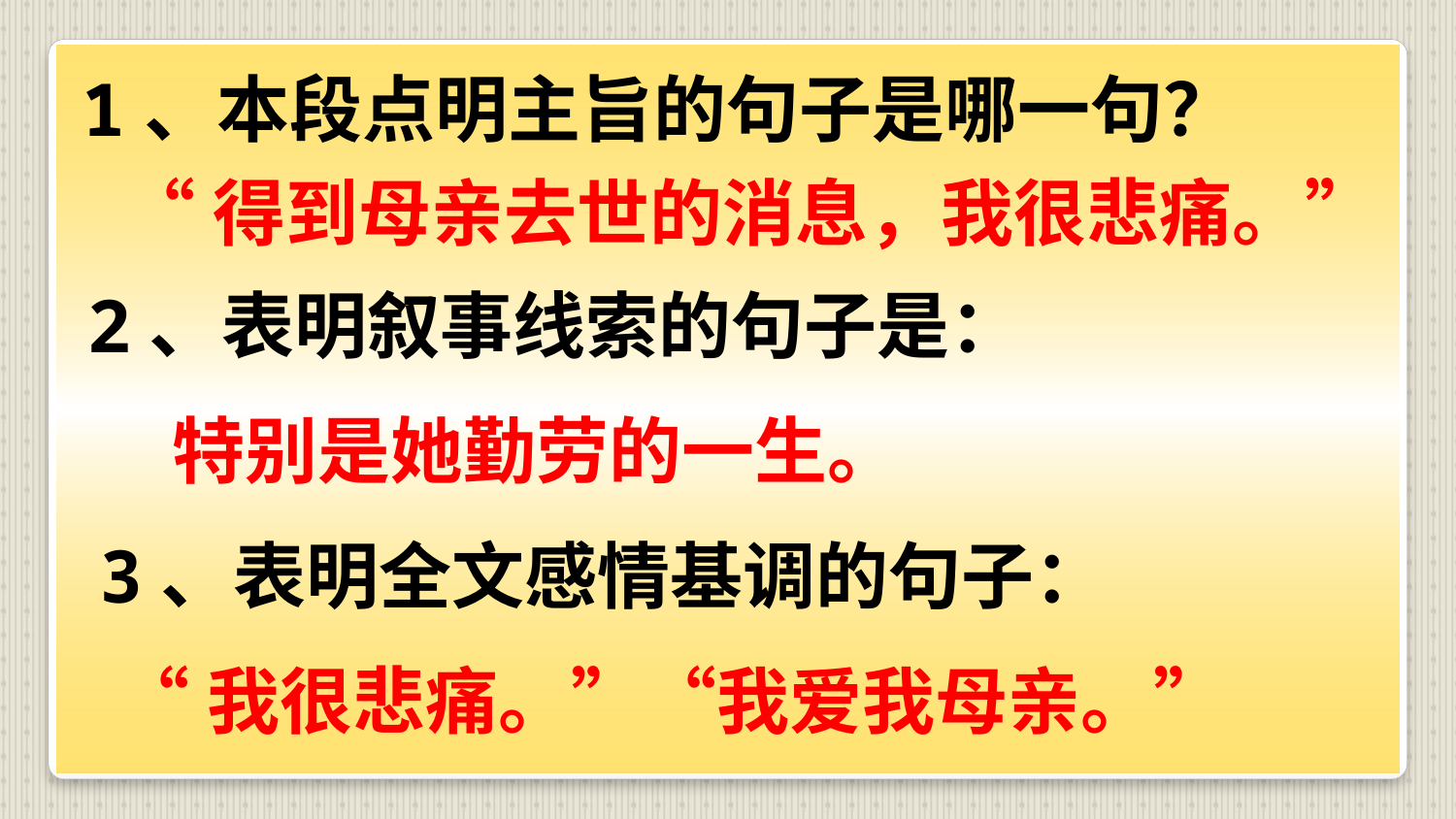

1、本段点明主旨的句子是哪一句？
“得到母亲去世的消息，我很悲痛。”
2、表明叙事线索的句子是：
   特别是她勤劳的一生。
3、表明全文感情基调的句子：
“我很悲痛。”“我爱我母亲。”